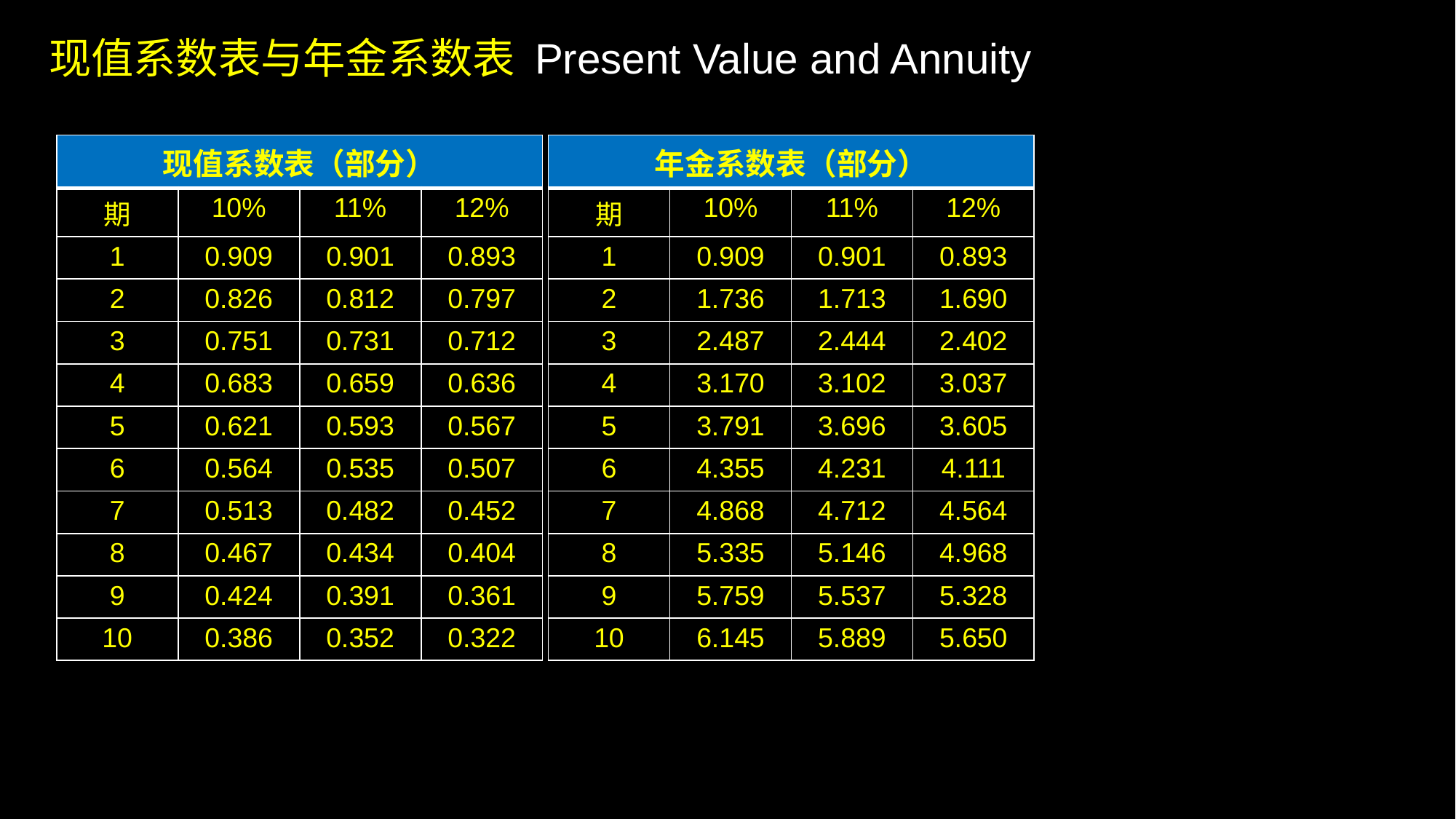

现值系数表与年金系数表 Present Value and Annuity
| 现值系数表（部分） |  |  |  |
| --- | --- | --- | --- |
| 期 | 10% | 11% | 12% |
| 1 | 0.909 | 0.901 | 0.893 |
| 2 | 0.826 | 0.812 | 0.797 |
| 3 | 0.751 | 0.731 | 0.712 |
| 4 | 0.683 | 0.659 | 0.636 |
| 5 | 0.621 | 0.593 | 0.567 |
| 6 | 0.564 | 0.535 | 0.507 |
| 7 | 0.513 | 0.482 | 0.452 |
| 8 | 0.467 | 0.434 | 0.404 |
| 9 | 0.424 | 0.391 | 0.361 |
| 10 | 0.386 | 0.352 | 0.322 |
| 年金系数表（部分） |  |  |  |
| --- | --- | --- | --- |
| 期 | 10% | 11% | 12% |
| 1 | 0.909 | 0.901 | 0.893 |
| 2 | 1.736 | 1.713 | 1.690 |
| 3 | 2.487 | 2.444 | 2.402 |
| 4 | 3.170 | 3.102 | 3.037 |
| 5 | 3.791 | 3.696 | 3.605 |
| 6 | 4.355 | 4.231 | 4.111 |
| 7 | 4.868 | 4.712 | 4.564 |
| 8 | 5.335 | 5.146 | 4.968 |
| 9 | 5.759 | 5.537 | 5.328 |
| 10 | 6.145 | 5.889 | 5.650 |